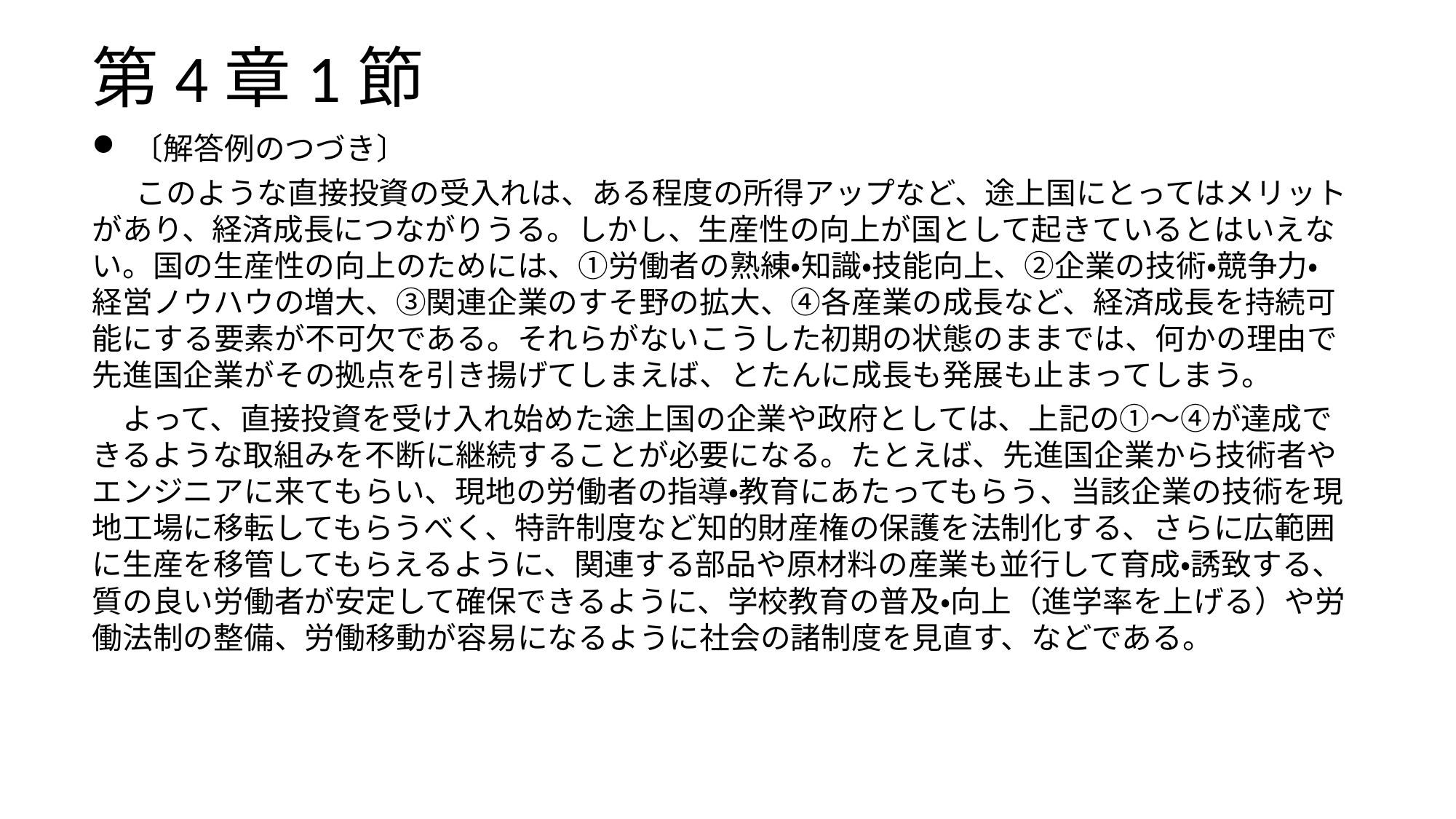

# 第4章1節
〔解答例のつづき〕
　  このような直接投資の受入れは、ある程度の所得アップなど、途上国にとってはメリットがあり、経済成長につながりうる。しかし、生産性の向上が国として起きているとはいえない。国の生産性の向上のためには、①労働者の熟練・知識・技能向上、②企業の技術・競争力・経営ノウハウの増大、③関連企業のすそ野の拡大、④各産業の成長など、経済成長を持続可能にする要素が不可欠である。それらがないこうした初期の状態のままでは、何かの理由で先進国企業がその拠点を引き揚げてしまえば、とたんに成長も発展も止まってしまう。
　よって、直接投資を受け入れ始めた途上国の企業や政府としては、上記の①～④が達成できるような取組みを不断に継続することが必要になる。たとえば、先進国企業から技術者やエンジニアに来てもらい、現地の労働者の指導・教育にあたってもらう、当該企業の技術を現地工場に移転してもらうべく、特許制度など知的財産権の保護を法制化する、さらに広範囲に生産を移管してもらえるように、関連する部品や原材料の産業も並行して育成・誘致する、質の良い労働者が安定して確保できるように、学校教育の普及・向上（進学率を上げる）や労働法制の整備、労働移動が容易になるように社会の諸制度を見直す、などである。